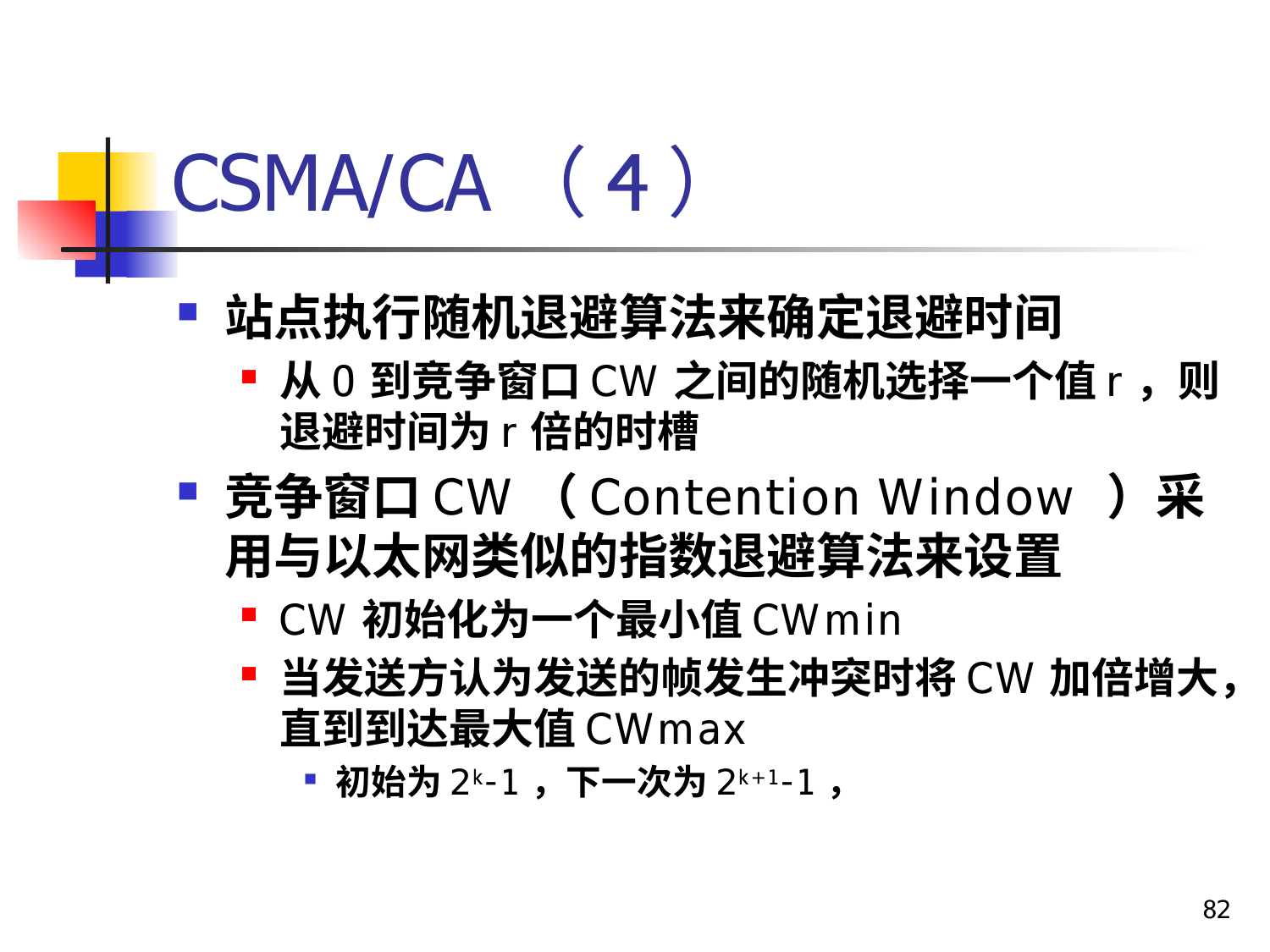

# CSMA/CA（4）
站点执行随机退避算法来确定退避时间
从0到竞争窗口CW之间的随机选择一个值r，则退避时间为r倍的时槽
竞争窗口CW（Contention Window ）采用与以太网类似的指数退避算法来设置
CW初始化为一个最小值CWmin
当发送方认为发送的帧发生冲突时将CW加倍增大，直到到达最大值CWmax
初始为2k-1，下一次为2k+1-1，
82